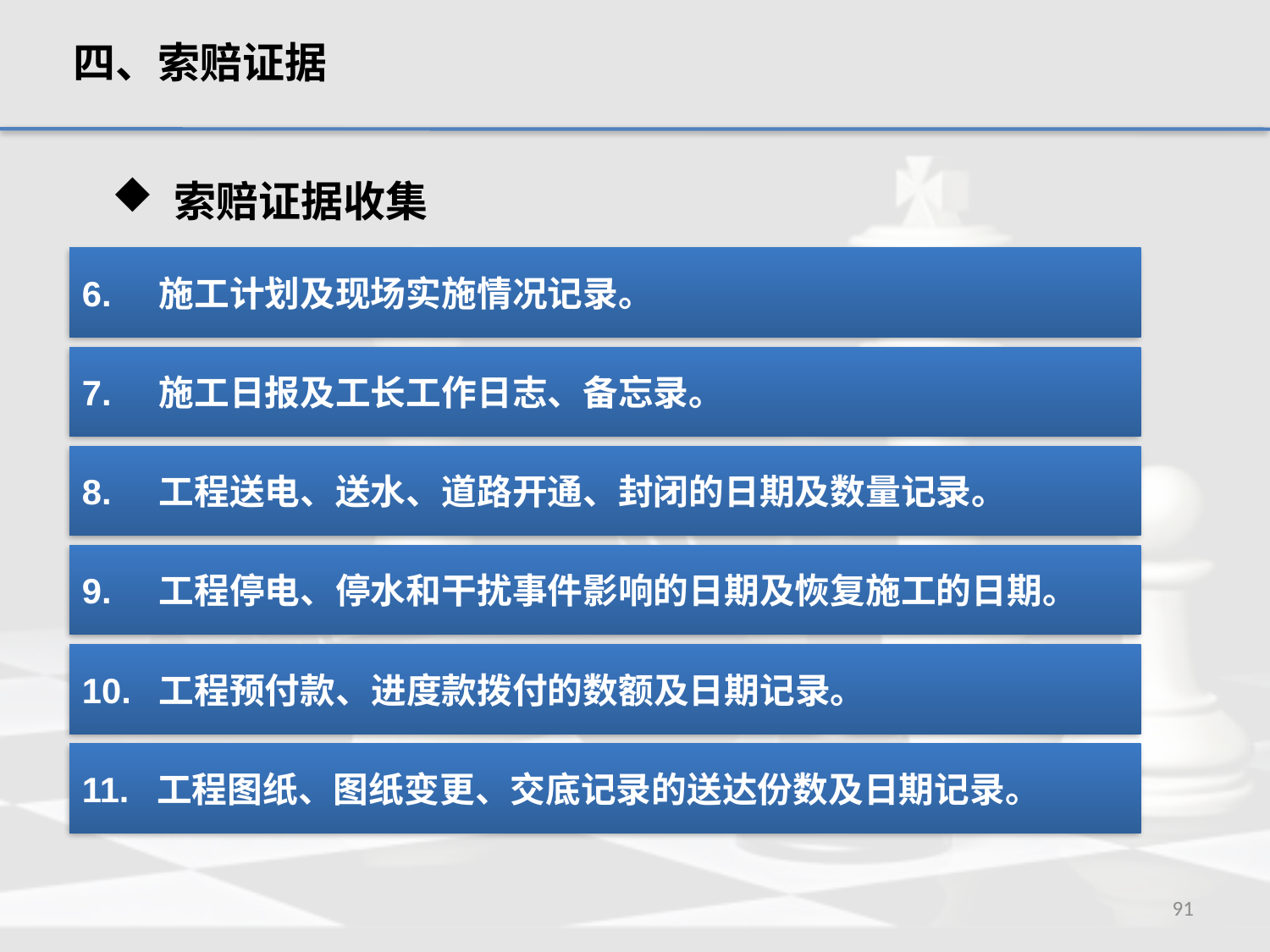

四、索赔证据
 索赔证据收集
6.    施工计划及现场实施情况记录。
7.    施工日报及工长工作日志、备忘录。
8.    工程送电、送水、道路开通、封闭的日期及数量记录。
9.    工程停电、停水和干扰事件影响的日期及恢复施工的日期。
10.  工程预付款、进度款拨付的数额及日期记录。
11.  工程图纸、图纸变更、交底记录的送达份数及日期记录。
91